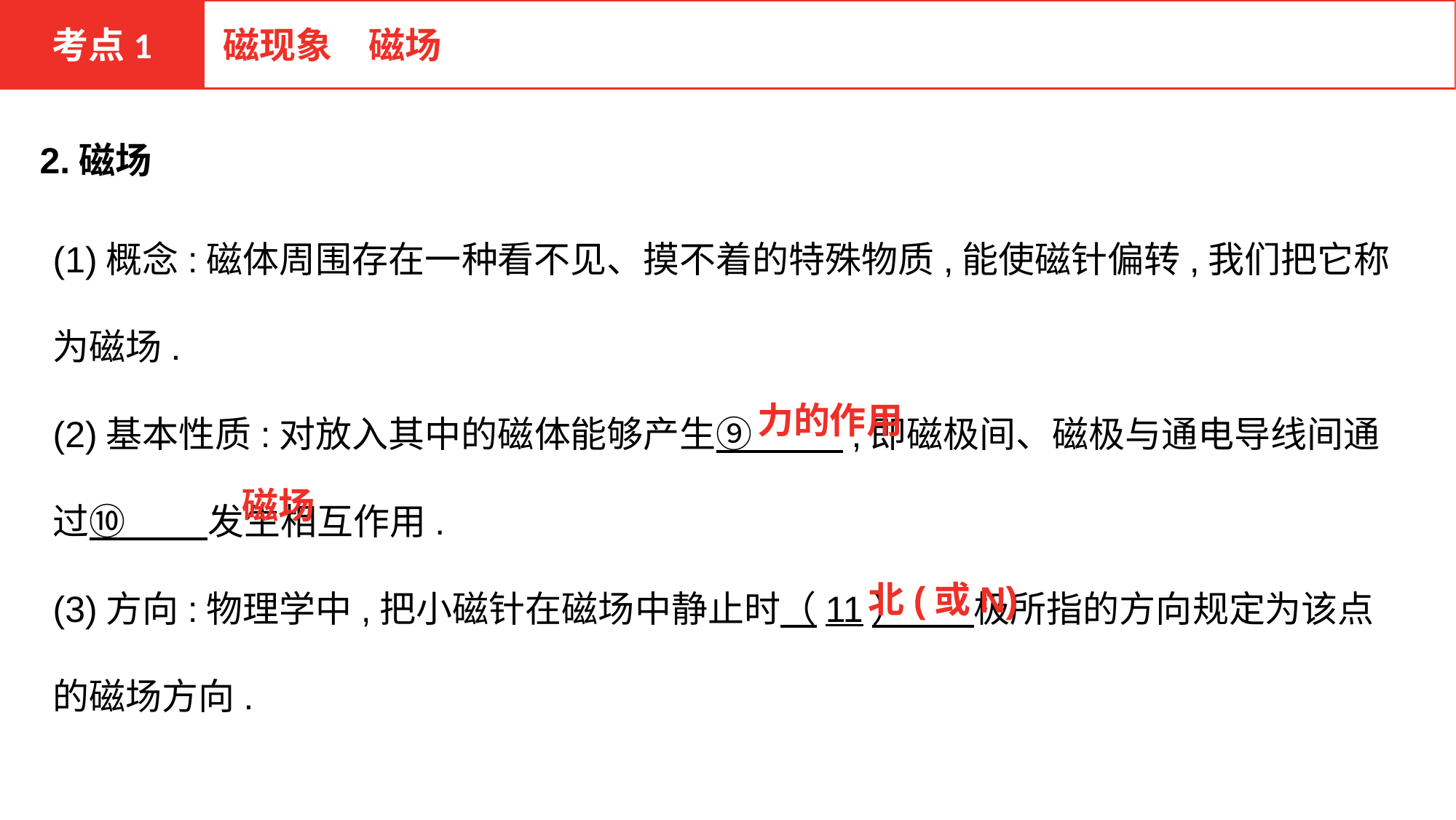

考点1
磁现象　磁场
2.磁场
(1)概念:磁体周围存在一种看不见、摸不着的特殊物质,能使磁针偏转,我们把它称为磁场.
(2)基本性质:对放入其中的磁体能够产生⑨           ,即磁极间、磁极与通电导线间通过⑩          发生相互作用.
(3)方向:物理学中,把小磁针在磁场中静止时（11）        极所指的方向规定为该点的磁场方向.
力的作用
磁场
北(或N)